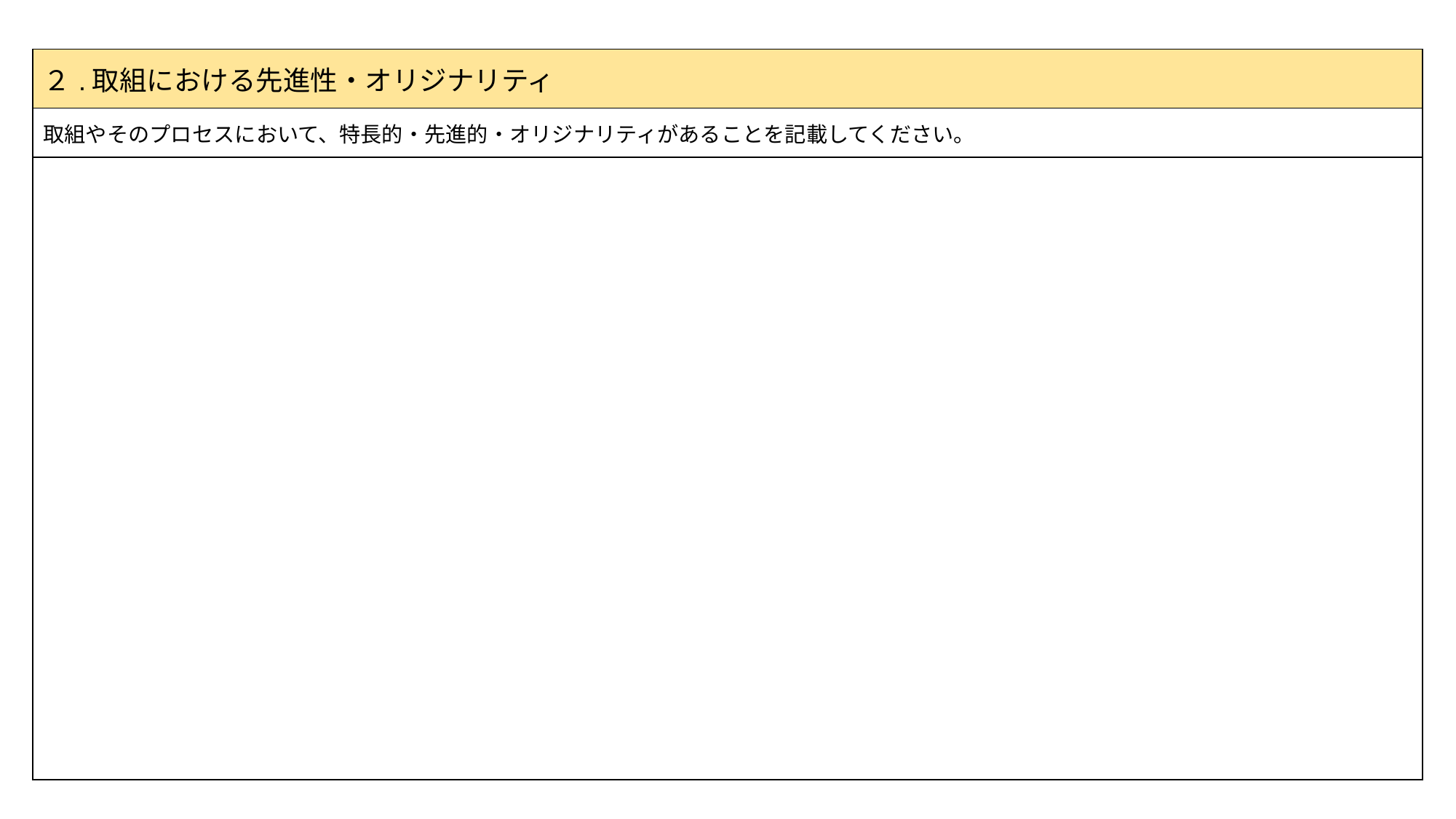

| ２.取組における先進性・オリジナリティ |
| --- |
| 取組やそのプロセスにおいて、特長的・先進的・オリジナリティがあることを記載してください。​ |
|  |